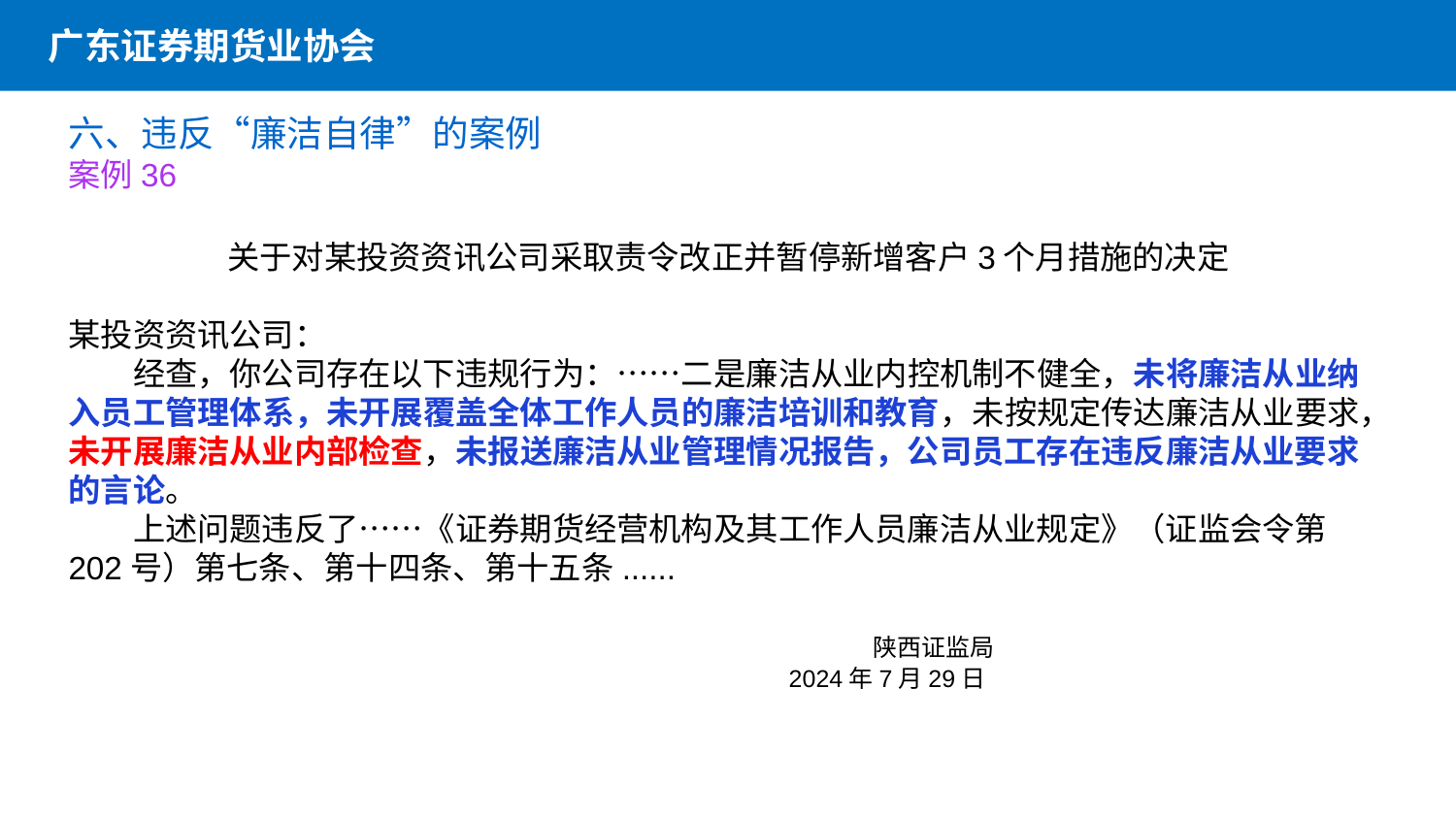

广东证券期货业协会
六、违反“廉洁自律”的案例
案例36

关于对某投资资讯公司采取责令改正并暂停新增客户3个月措施的决定

某投资资讯公司：
　　经查，你公司存在以下违规行为：……二是廉洁从业内控机制不健全，未将廉洁从业纳入员工管理体系，未开展覆盖全体工作人员的廉洁培训和教育，未按规定传达廉洁从业要求，未开展廉洁从业内部检查，未报送廉洁从业管理情况报告，公司员工存在违反廉洁从业要求的言论。
　　上述问题违反了……《证券期货经营机构及其工作人员廉洁从业规定》（证监会令第202号）第七条、第十四条、第十五条......

                                                                                               陕西证监局
　　　　　　　                                                                                                      2024年7月29日